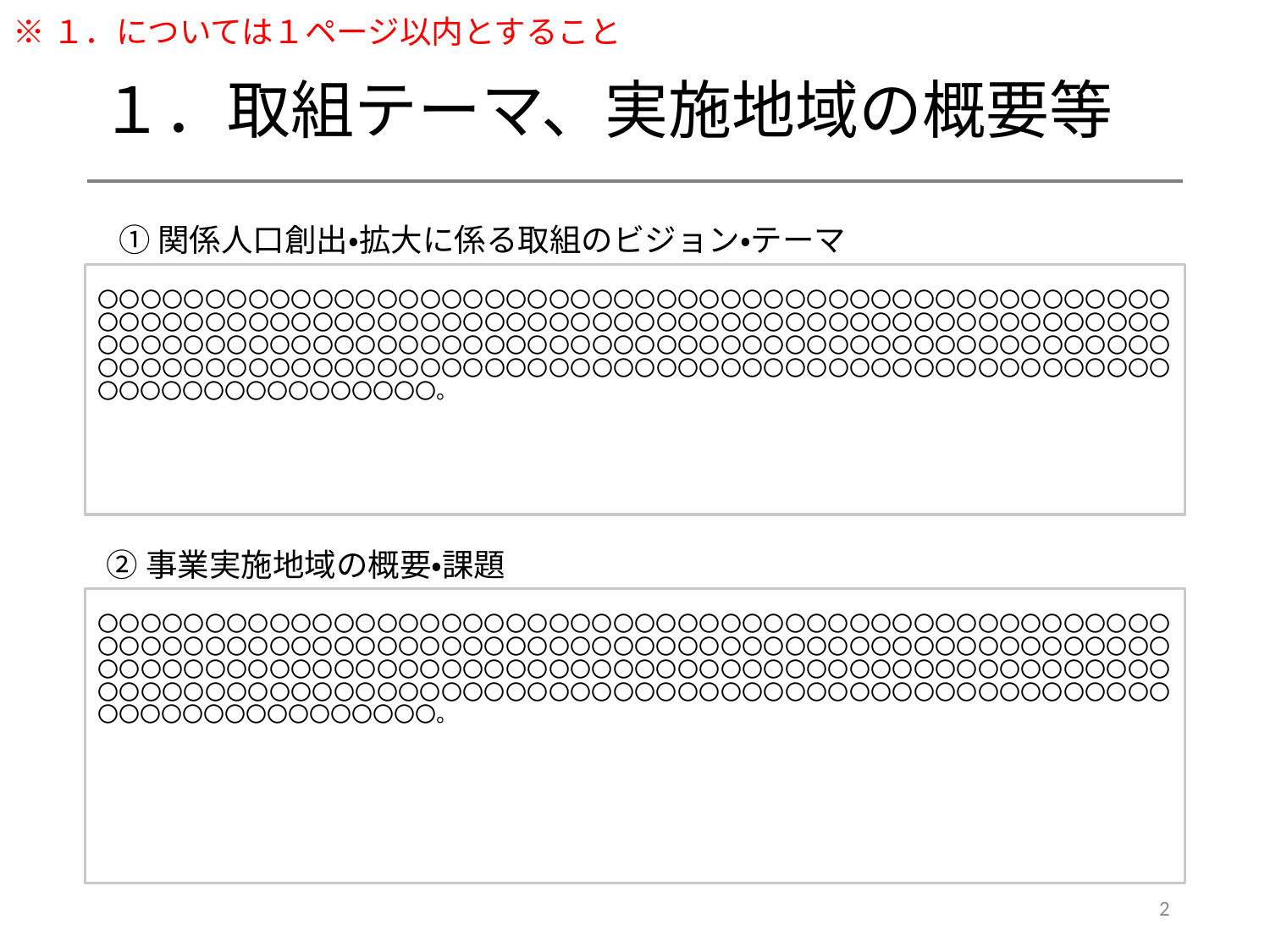

※１．については１ページ以内とすること
# １．取組テーマ、実施地域の概要等
①関係人口創出・拡大に係る取組のビジョン・テーマ
〇〇〇〇〇〇〇〇〇〇〇〇〇〇〇〇〇〇〇〇〇〇〇〇〇〇〇〇〇〇〇〇〇〇〇〇〇〇〇〇〇〇〇〇〇〇〇〇〇〇〇〇〇〇〇〇〇〇〇〇〇〇〇〇〇〇〇〇〇〇〇〇〇〇〇〇〇〇〇〇〇〇〇〇〇〇〇〇〇〇〇〇〇〇〇〇〇〇〇〇〇〇〇〇〇〇〇〇〇〇〇〇〇〇〇〇〇〇〇〇〇〇〇〇〇〇〇〇〇〇〇〇〇〇〇〇〇〇〇〇〇〇〇〇〇〇〇〇〇〇〇〇〇〇〇〇〇〇〇〇〇〇〇〇〇〇〇〇〇〇〇〇〇〇〇〇〇〇〇〇〇〇〇〇〇〇〇〇〇〇〇〇〇〇〇〇〇〇〇〇〇〇〇〇〇〇〇〇〇〇〇〇〇〇〇〇。
②事業実施地域の概要・課題
〇〇〇〇〇〇〇〇〇〇〇〇〇〇〇〇〇〇〇〇〇〇〇〇〇〇〇〇〇〇〇〇〇〇〇〇〇〇〇〇〇〇〇〇〇〇〇〇〇〇〇〇〇〇〇〇〇〇〇〇〇〇〇〇〇〇〇〇〇〇〇〇〇〇〇〇〇〇〇〇〇〇〇〇〇〇〇〇〇〇〇〇〇〇〇〇〇〇〇〇〇〇〇〇〇〇〇〇〇〇〇〇〇〇〇〇〇〇〇〇〇〇〇〇〇〇〇〇〇〇〇〇〇〇〇〇〇〇〇〇〇〇〇〇〇〇〇〇〇〇〇〇〇〇〇〇〇〇〇〇〇〇〇〇〇〇〇〇〇〇〇〇〇〇〇〇〇〇〇〇〇〇〇〇〇〇〇〇〇〇〇〇〇〇〇〇〇〇〇〇〇〇〇〇〇〇〇〇〇〇〇〇〇〇〇〇。
2